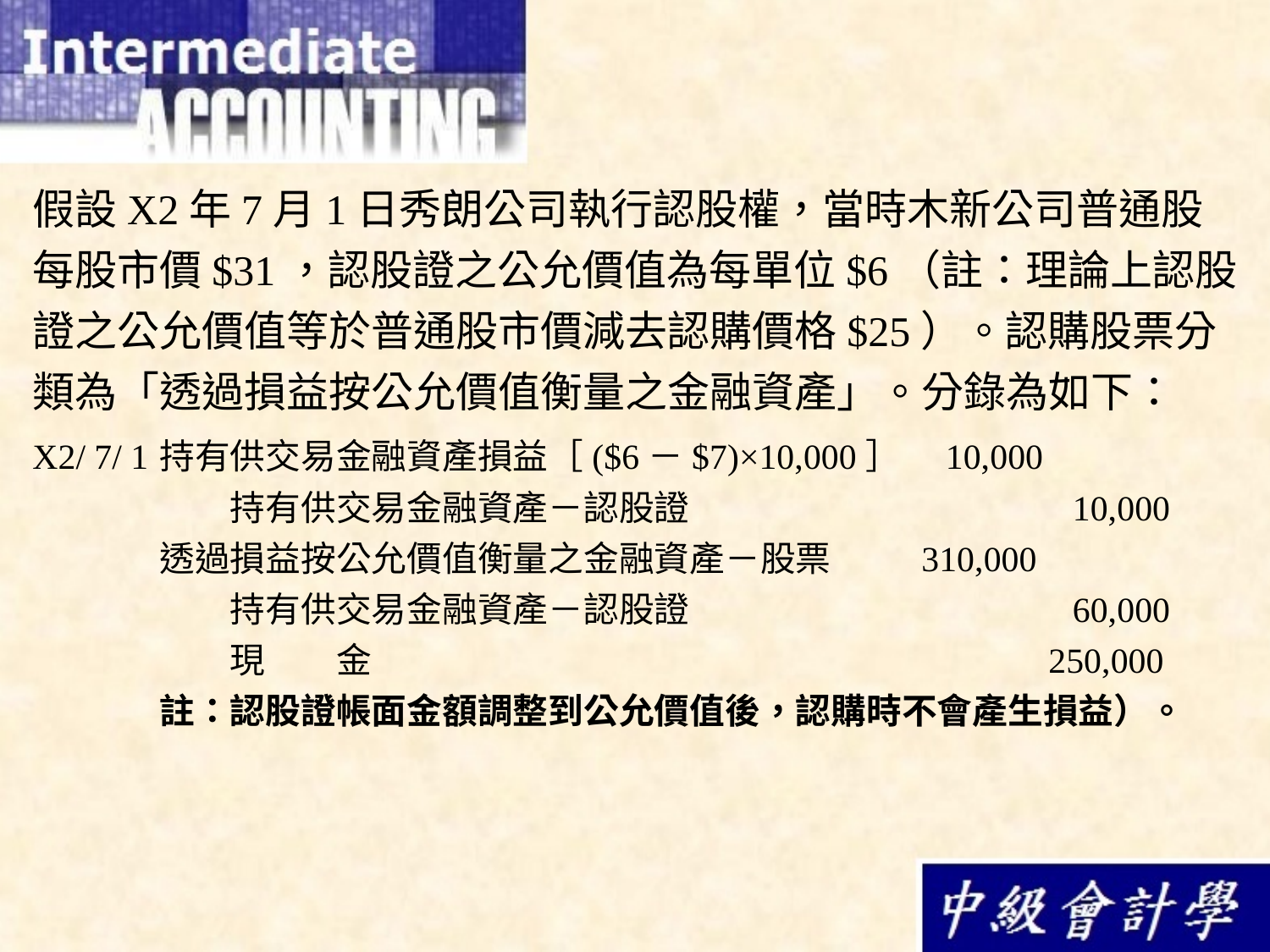

假設X2年7月1日秀朗公司執行認股權，當時木新公司普通股每股市價$31，認股證之公允價值為每單位$6（註：理論上認股證之公允價值等於普通股市價減去認購價格$25）。認購股票分類為「透過損益按公允價值衡量之金融資產」。分錄為如下：
X2/ 7/ 1	持有供交易金融資產損益［($6－$7)×10,000］	  10,000
	　　持有供交易金融資產－認股證			  10,000
	透過損益按公允價值衡量之金融資產－股票	310,000
	　　持有供交易金融資產－認股證			  60,000
	　　現　　金						250,000
	註：認股證帳面金額調整到公允價值後，認購時不會產生損益）。